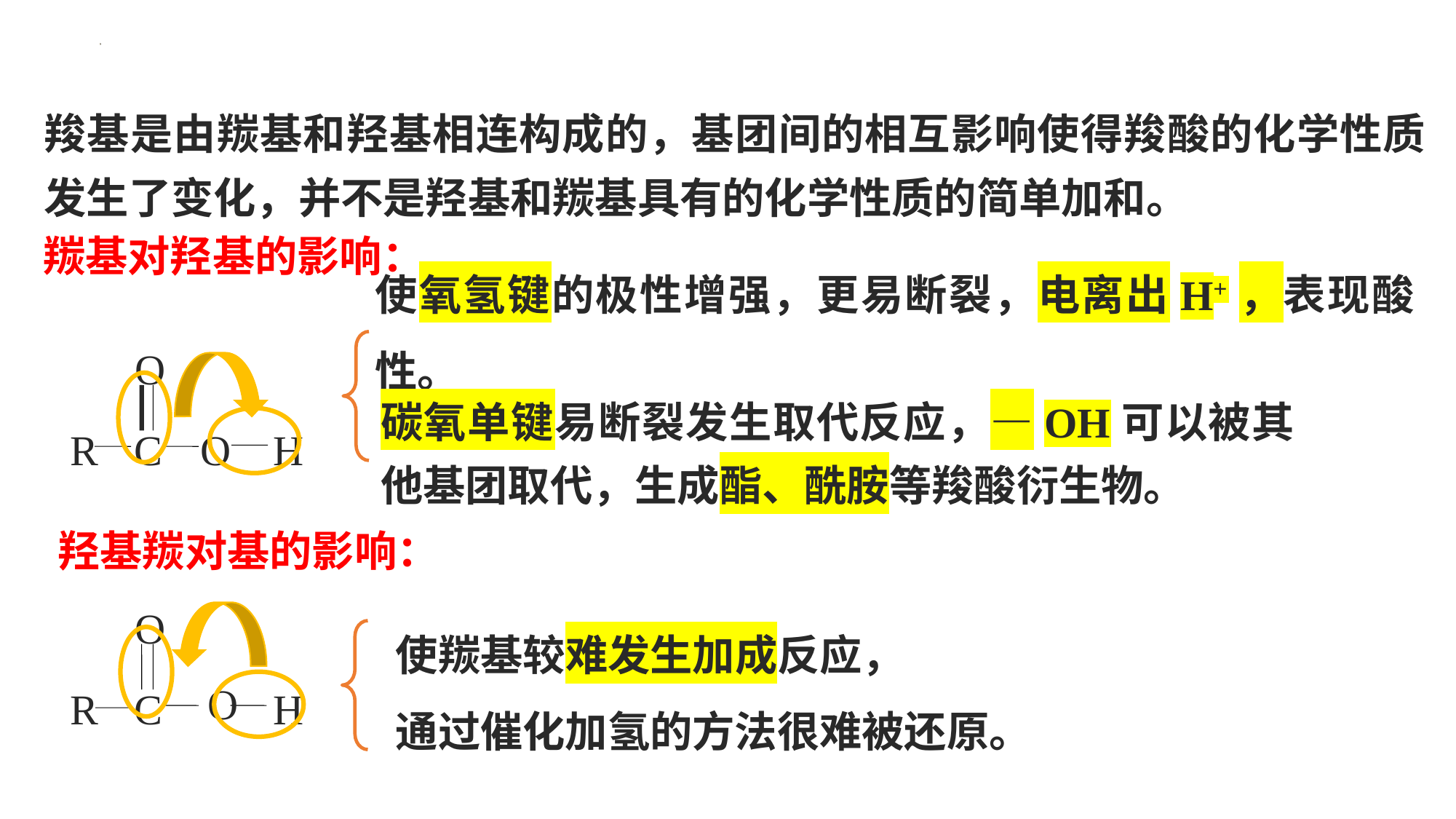

羧基是由羰基和羟基相连构成的，基团间的相互影响使得羧酸的化学性质发生了变化，并不是羟基和羰基具有的化学性质的简单加和。
羰基对羟基的影响：
使氧氢键的极性增强，更易断裂，电离出H+，表现酸性。

O

R
C
O
H

碳氧单键易断裂发生取代反应，—OH可以被其他基团取代，生成酯、酰胺等羧酸衍生物。
羟基羰对基的影响：
O

O
R
C
H

使羰基较难发生加成反应，
通过催化加氢的方法很难被还原。